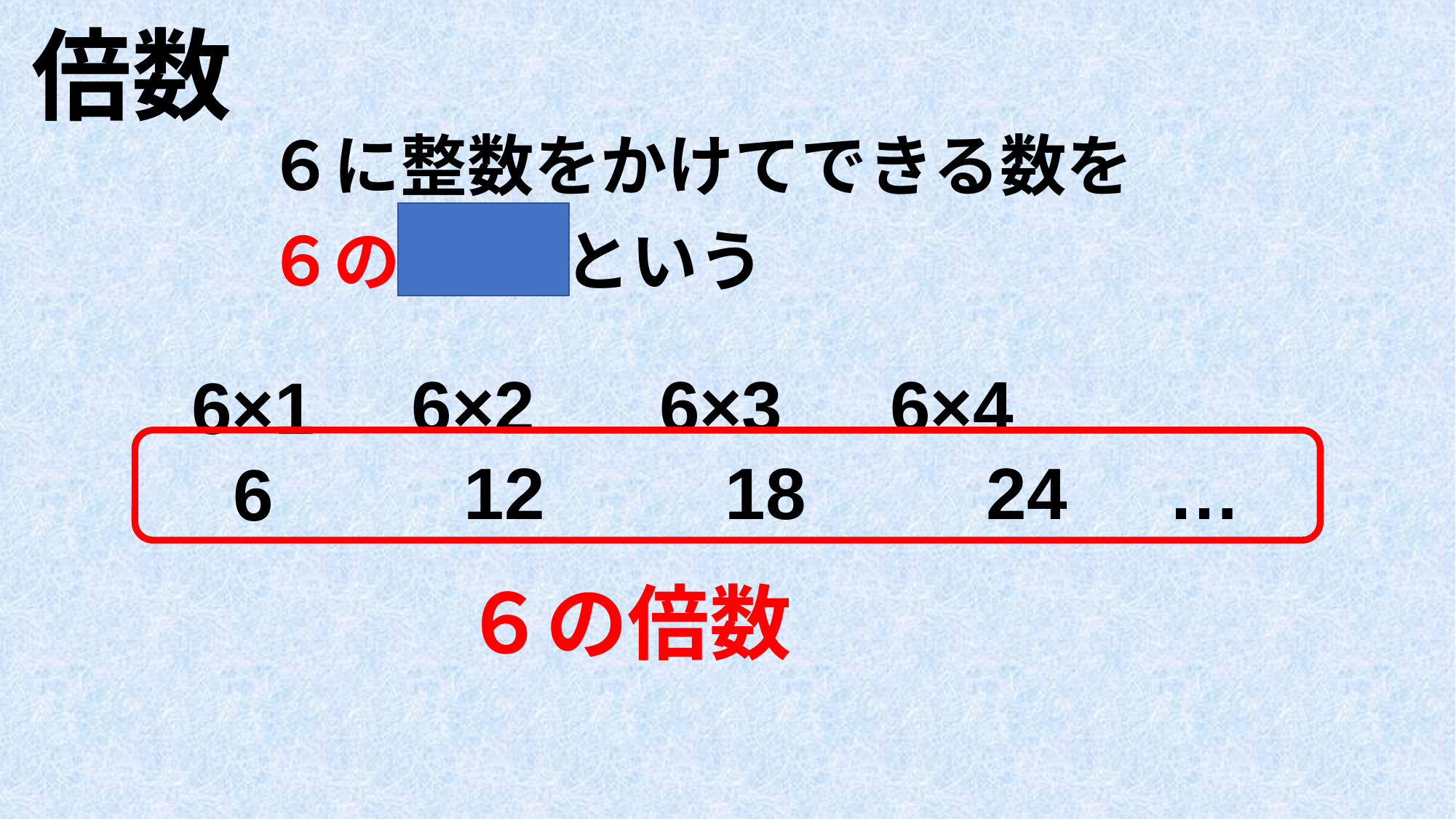

倍数
６に整数をかけてできる数を
６の倍数という

6×2　 6×3　6×4
6×1

12　　18　　24     …
6
６の倍数